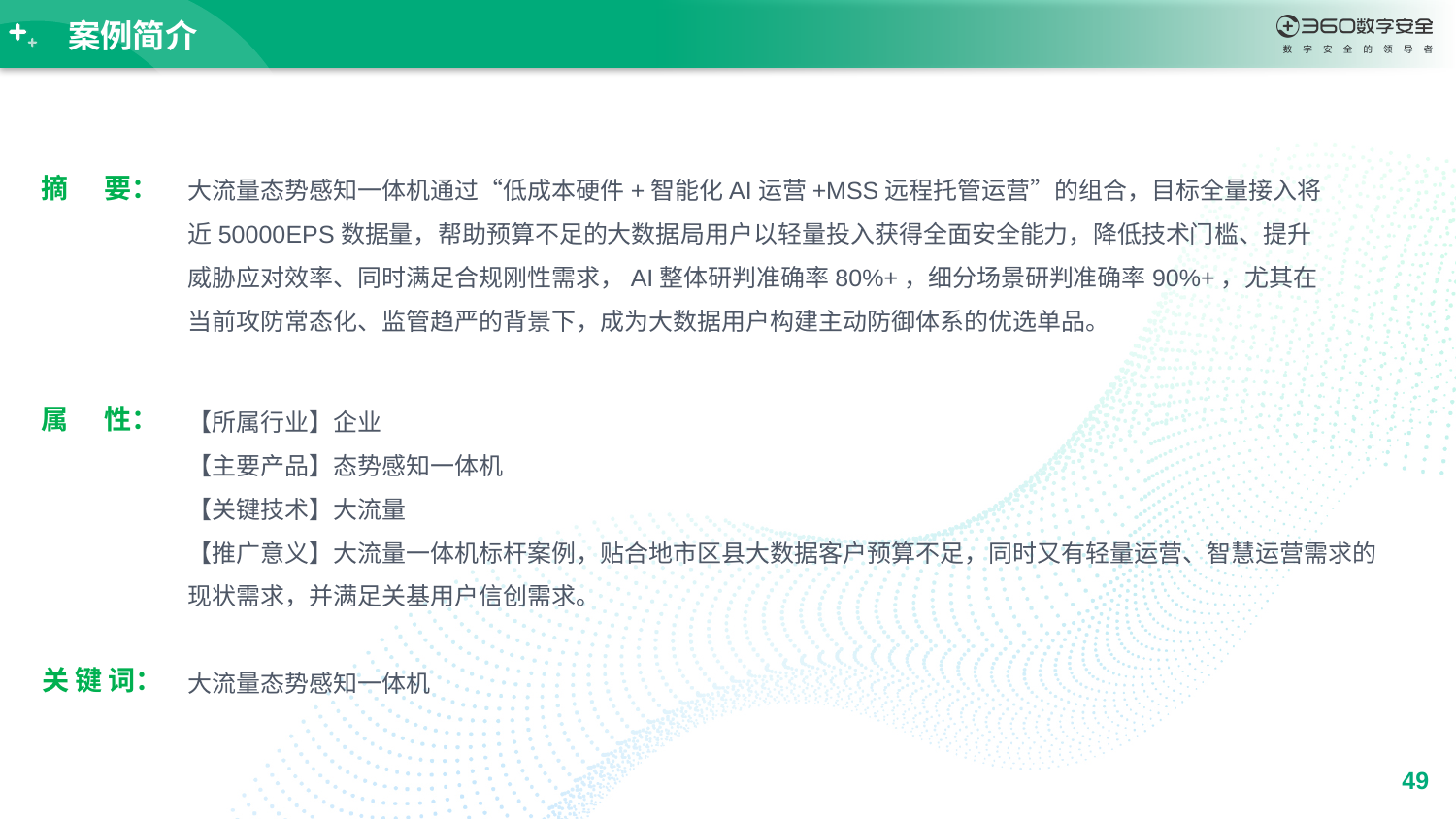

# 案例简介
大流量态势感知一体机通过“低成本硬件+智能化AI运营+MSS远程托管运营”的组合，目标全量接入将近50000EPS数据量，帮助预算不足的大数据局用户以轻量投入获得全面安全能力，降低技术门槛、提升威胁应对效率、同时满足合规刚性需求，AI整体研判准确率80%+，细分场景研判准确率90%+，尤其在当前攻防常态化、监管趋严的背景下，成为大数据用户构建主动防御体系的优选单品。
摘      要：
【所属行业】企业
【主要产品】态势感知一体机
【关键技术】大流量
【推广意义】大流量一体机标杆案例，贴合地市区县大数据客户预算不足，同时又有轻量运营、智慧运营需求的现状需求，并满足关基用户信创需求。
属      性：
大流量态势感知一体机
关 键 词：
49